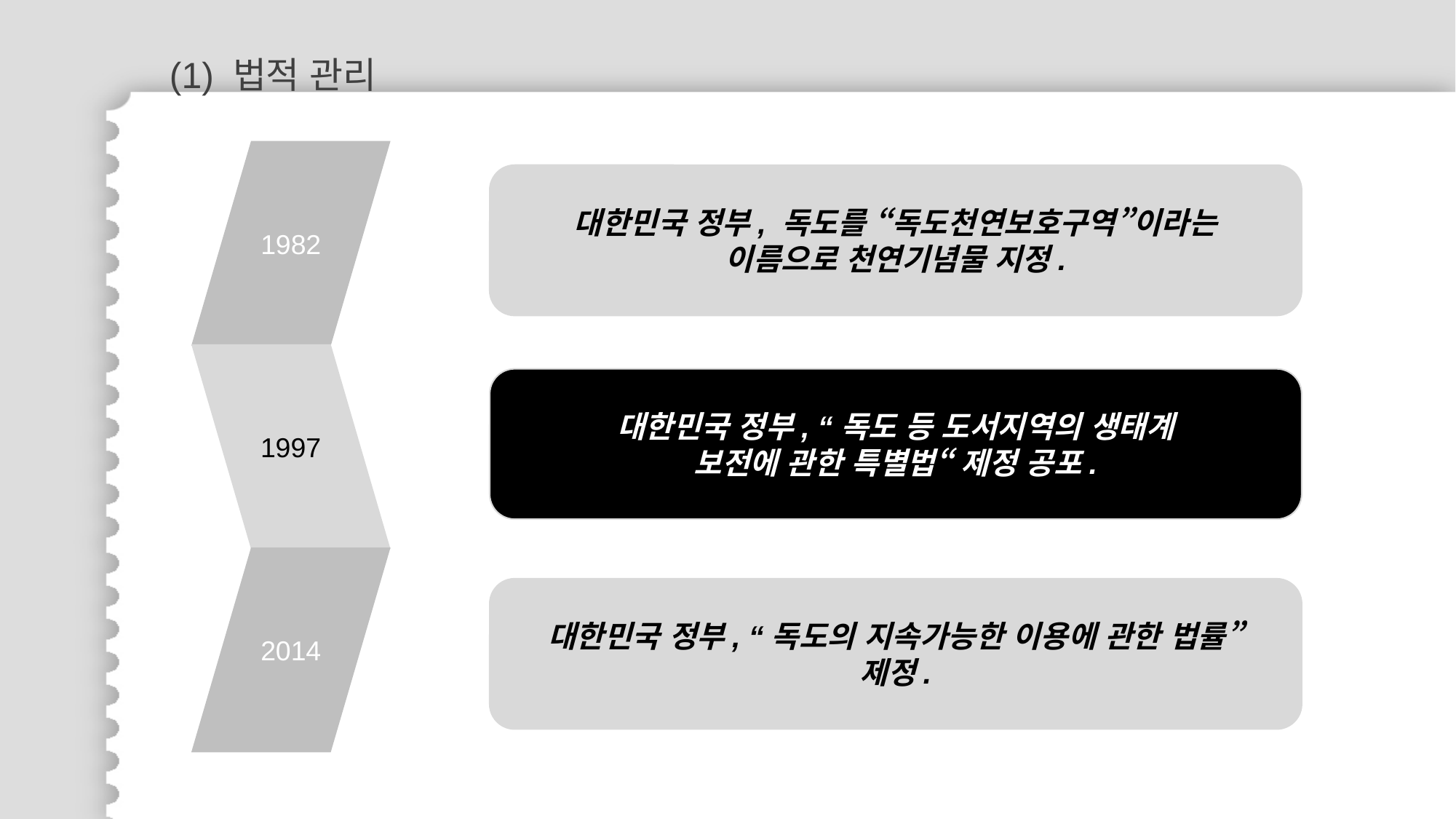

(1) 법적 관리
1982
1997
2014
대한민국 정부, 독도를 “독도천연보호구역”이라는
이름으로 천연기념물 지정.
대한민국 정부, “독도 등 도서지역의 생태계
보전에 관한 특별법“ 제정 공포.
대한민국 정부, “독도의 지속가능한 이용에 관한 법률”
제정.